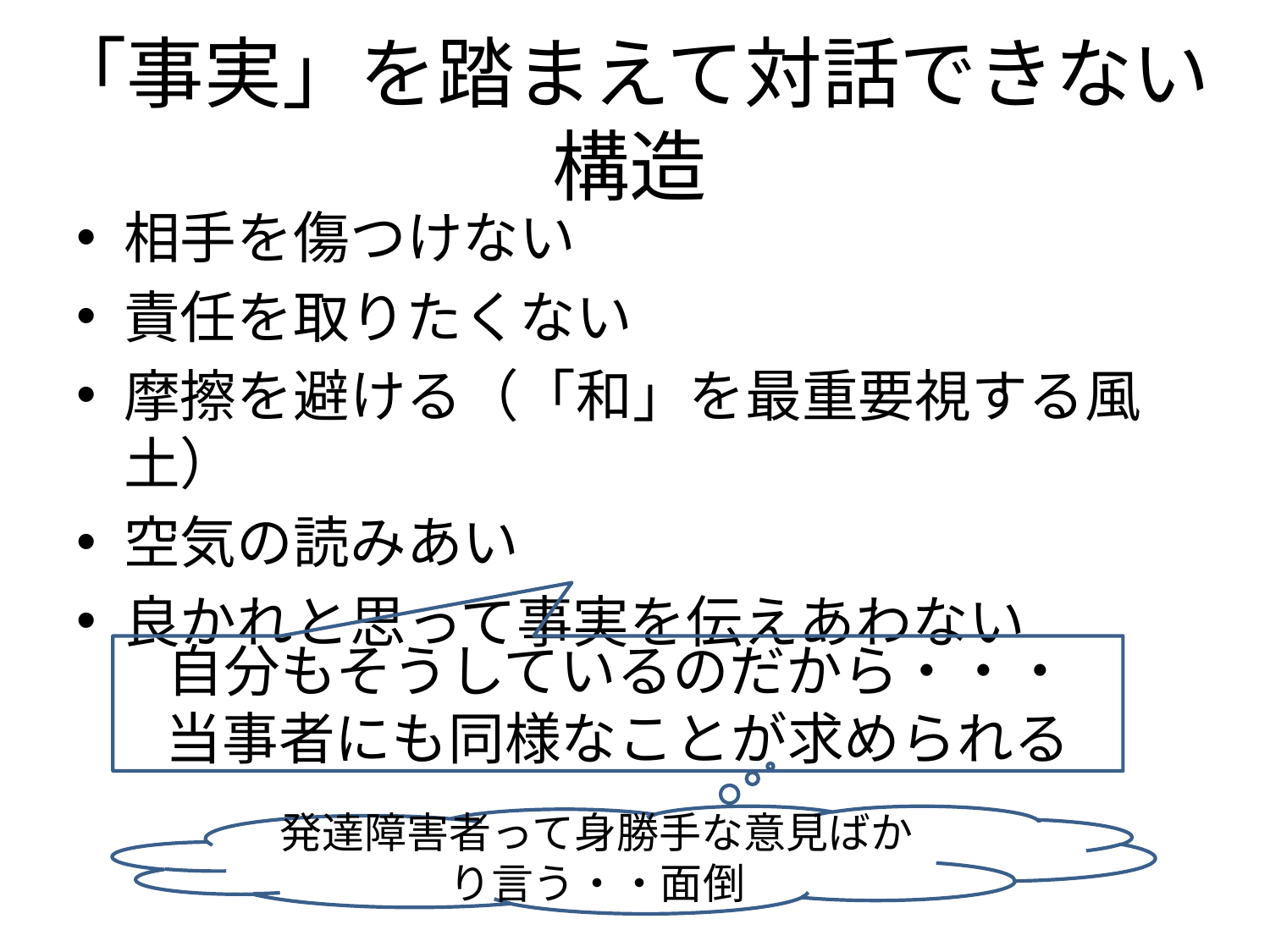

# 「事実」を踏まえて対話できない構造
相手を傷つけない
責任を取りたくない
摩擦を避ける（「和」を最重要視する風土）
空気の読みあい
良かれと思って事実を伝えあわない

自分もそうしているのだから・・・
当事者にも同様なことが求められる
発達障害者って身勝手な意見ばかり言う・・面倒